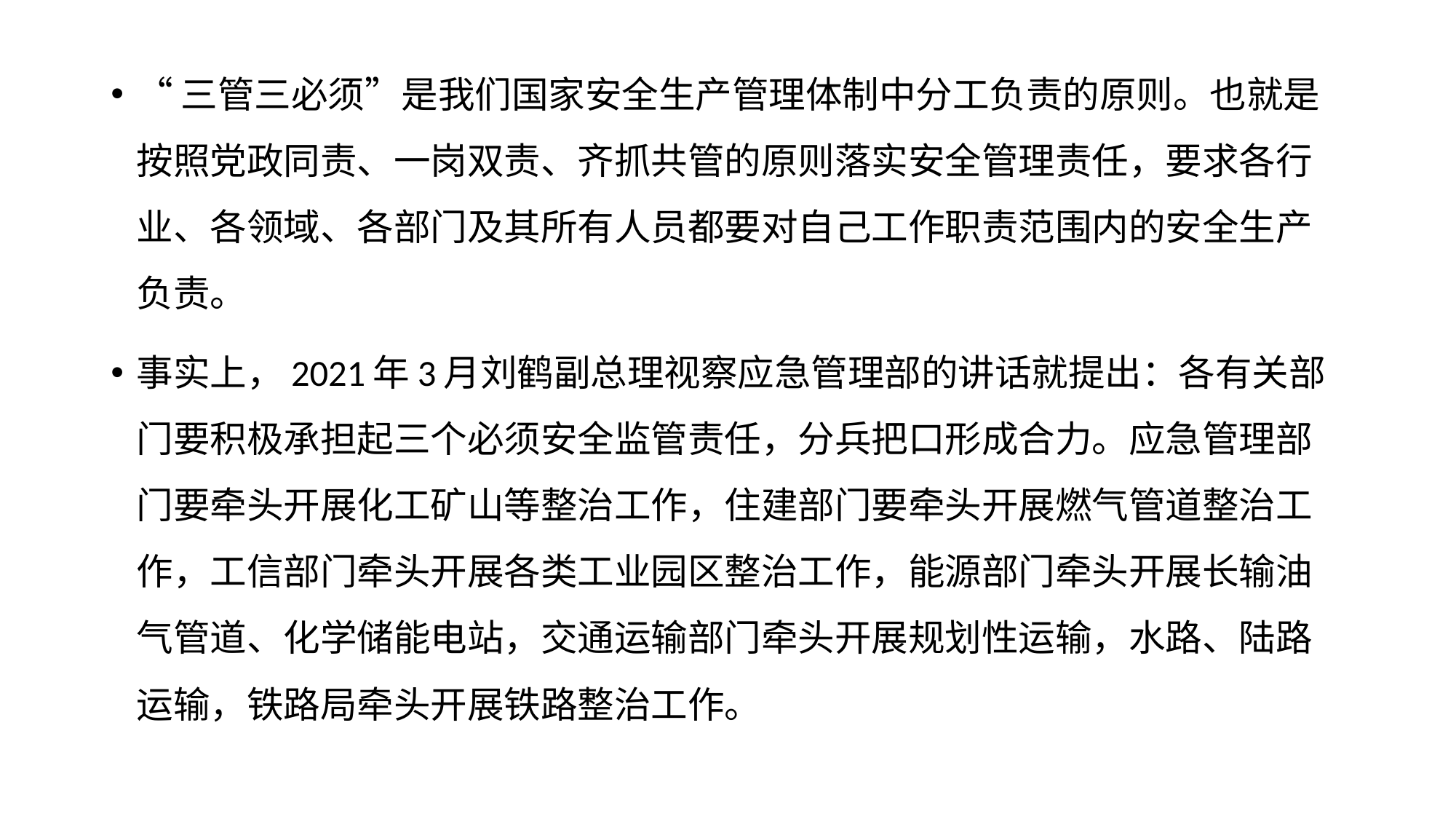

#
“三管三必须”是我们国家安全生产管理体制中分工负责的原则。也就是按照党政同责、一岗双责、齐抓共管的原则落实安全管理责任，要求各行业、各领域、各部门及其所有人员都要对自己工作职责范围内的安全生产负责。
事实上，2021年3月刘鹤副总理视察应急管理部的讲话就提出：各有关部门要积极承担起三个必须安全监管责任，分兵把口形成合力。应急管理部门要牵头开展化工矿山等整治工作，住建部门要牵头开展燃气管道整治工作，工信部门牵头开展各类工业园区整治工作，能源部门牵头开展长输油气管道、化学储能电站，交通运输部门牵头开展规划性运输，水路、陆路运输，铁路局牵头开展铁路整治工作。
52